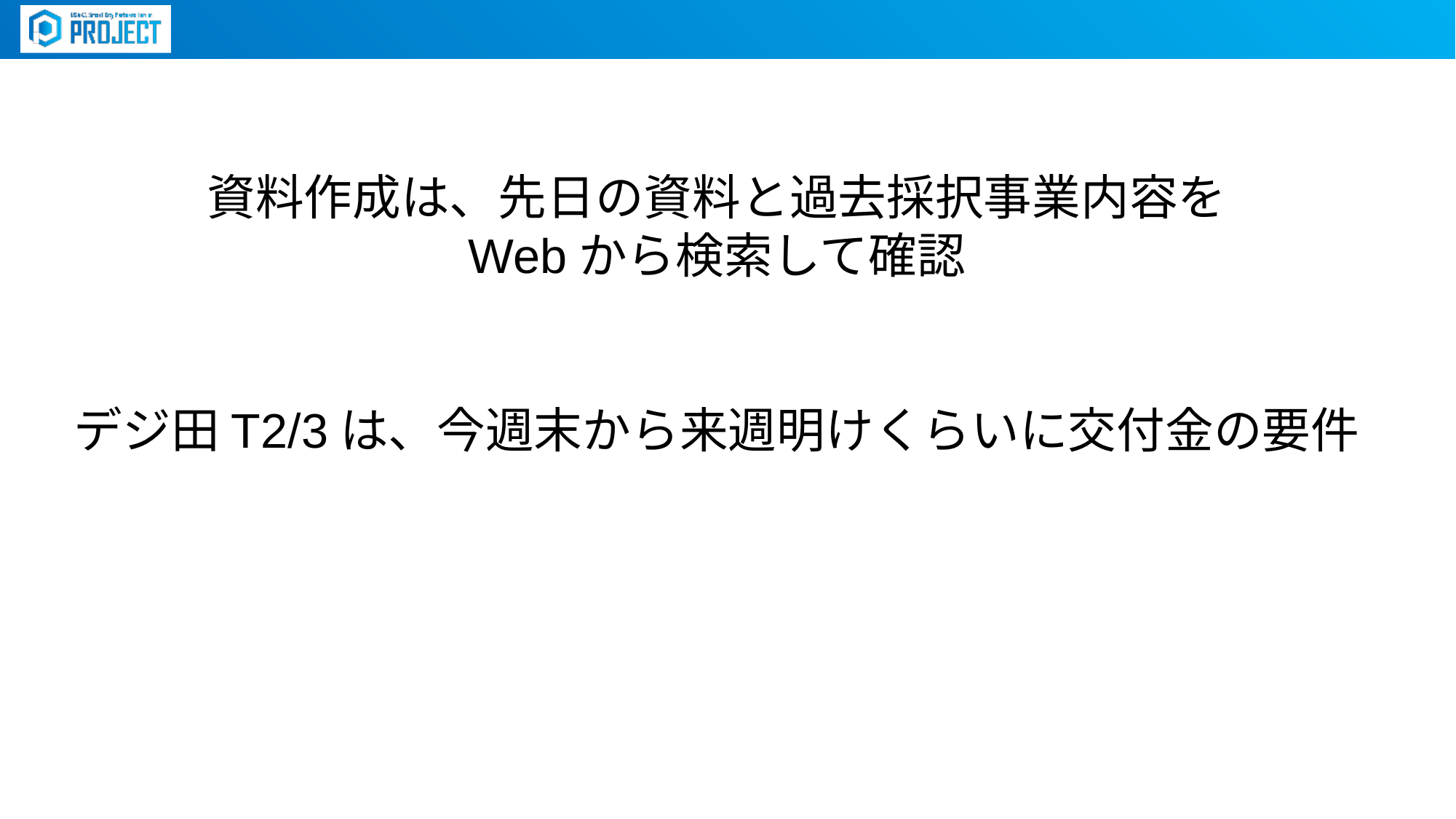

資料作成は、先日の資料と過去採択事業内容を
Webから検索して確認

デジ田T2/3は、今週末から来週明けくらいに交付金の要件